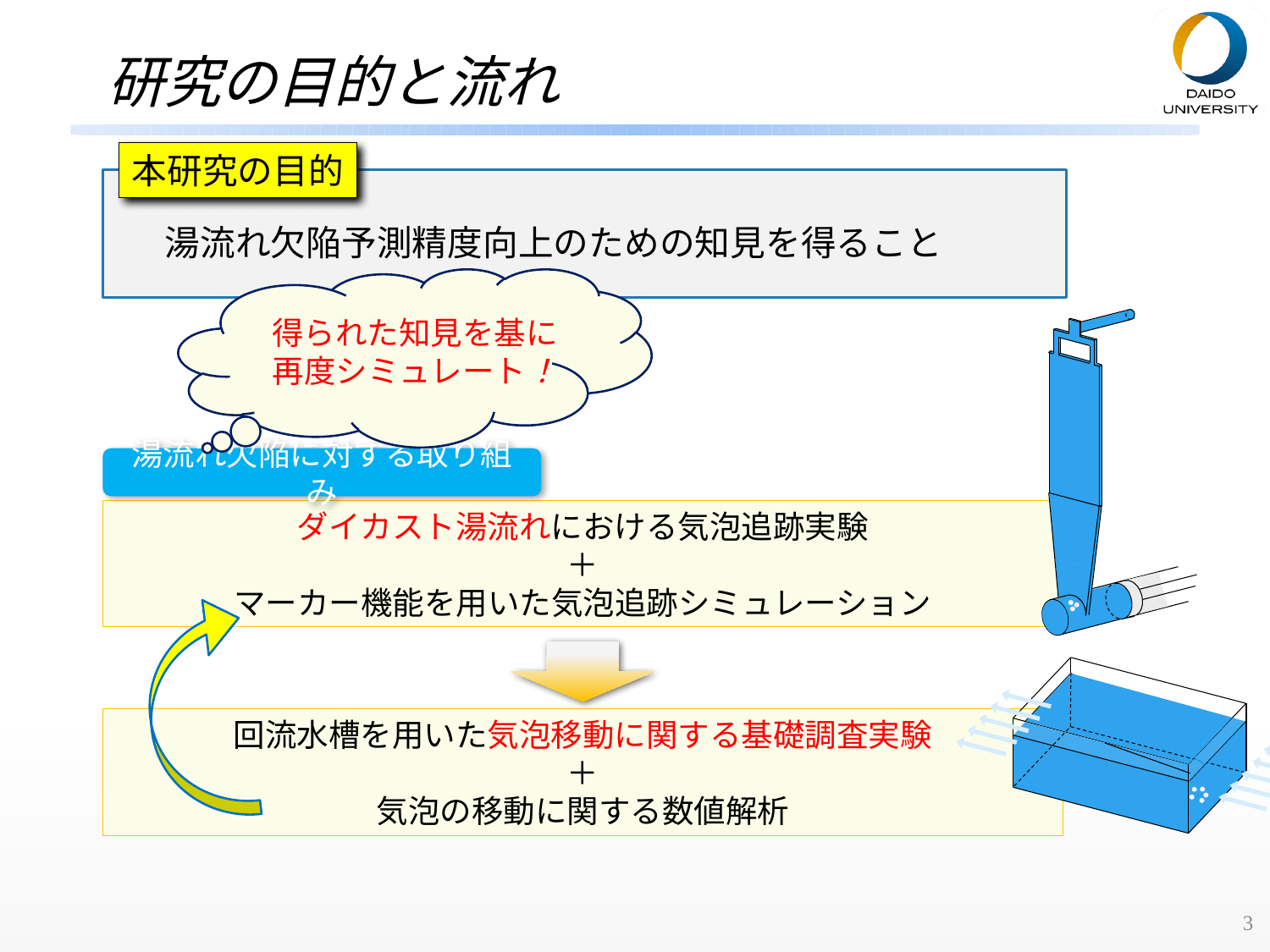

研究の目的と流れ
本研究の目的

湯流れ欠陥予測精度向上のための知見を得ること

得られた知見を基に再度シミュレート！

湯流れ欠陥に対する取り組み
ダイカスト湯流れにおける気泡追跡実験
＋
マーカー機能を用いた気泡追跡シミュレーション

回流水槽を用いた気泡移動に関する基礎調査実験
＋
気泡の移動に関する数値解析

3